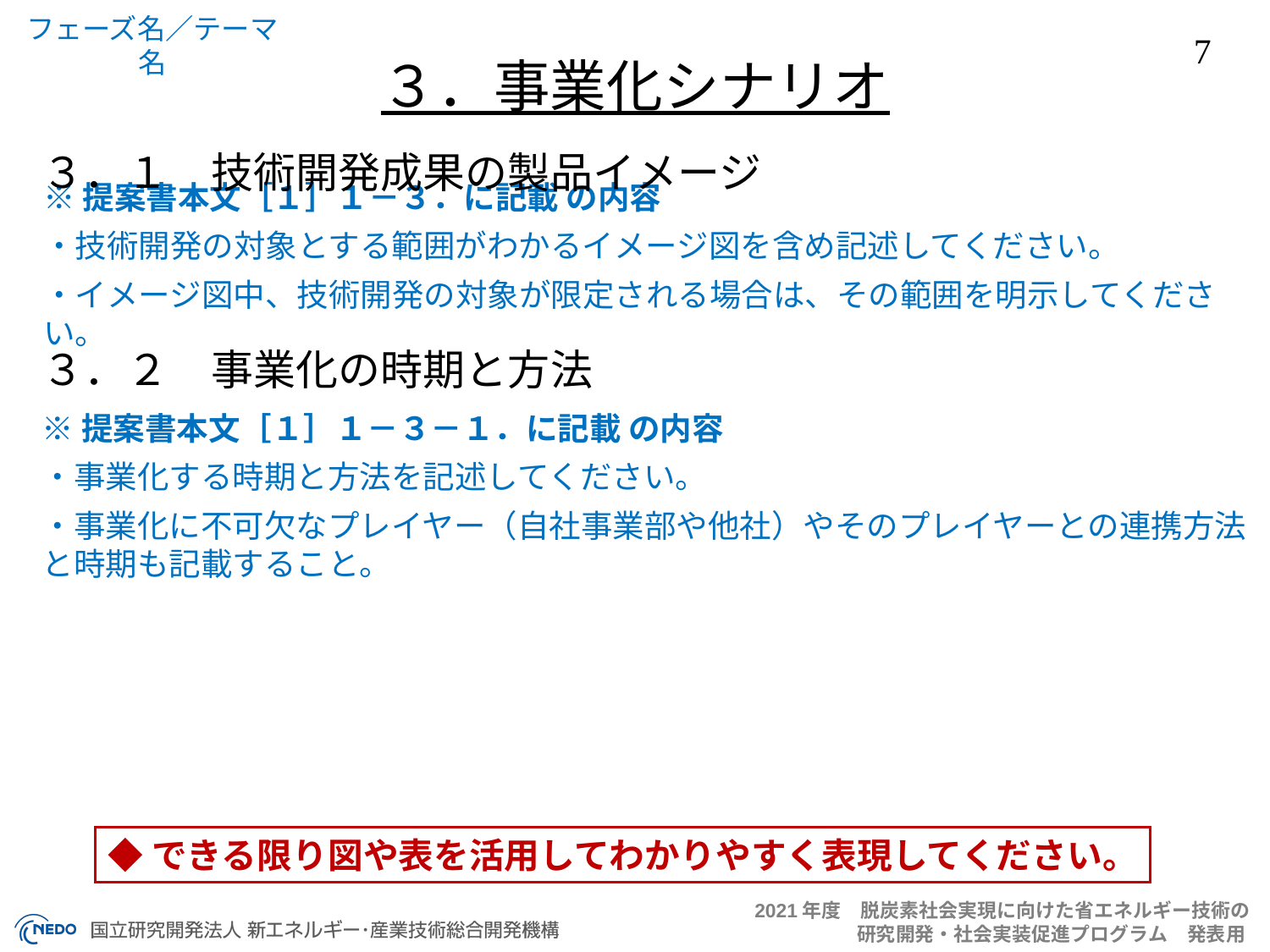

３．事業化シナリオ
３．１　技術開発成果の製品イメージ
※提案書本文［１］１－３．に記載 の内容
・技術開発の対象とする範囲がわかるイメージ図を含め記述してください。
・イメージ図中、技術開発の対象が限定される場合は、その範囲を明示してください。
３．２　事業化の時期と方法
※提案書本文［１］１－３－１．に記載 の内容
・事業化する時期と方法を記述してください。
・事業化に不可欠なプレイヤー（自社事業部や他社）やそのプレイヤーとの連携方法と時期も記載すること。
◆できる限り図や表を活用してわかりやすく表現してください。